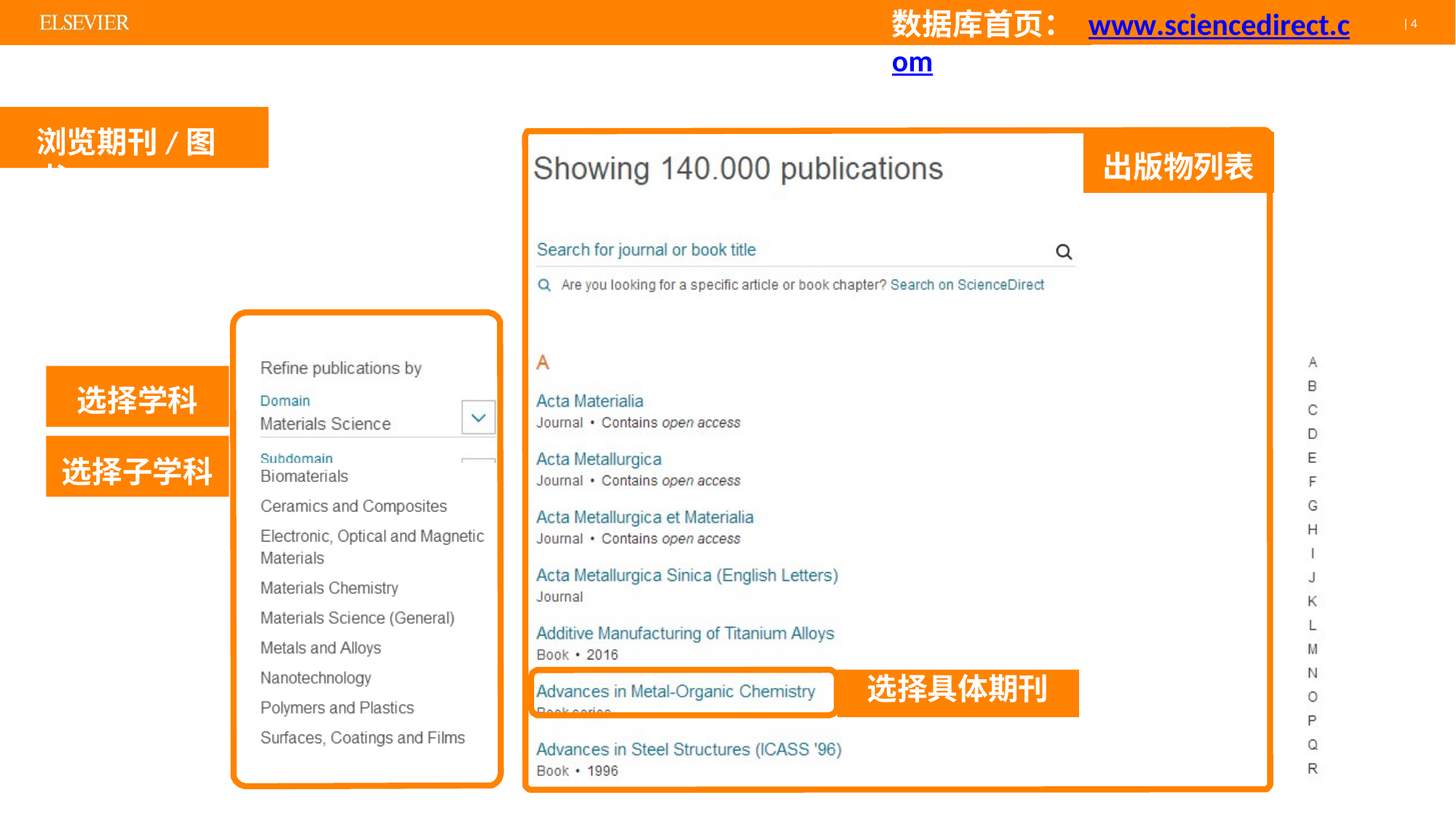

# 数据库首页： www.sciencedirect.com
| 4

浏览期刊/图书

出版物列表

选择学科

选择子学科

选择具体期刊